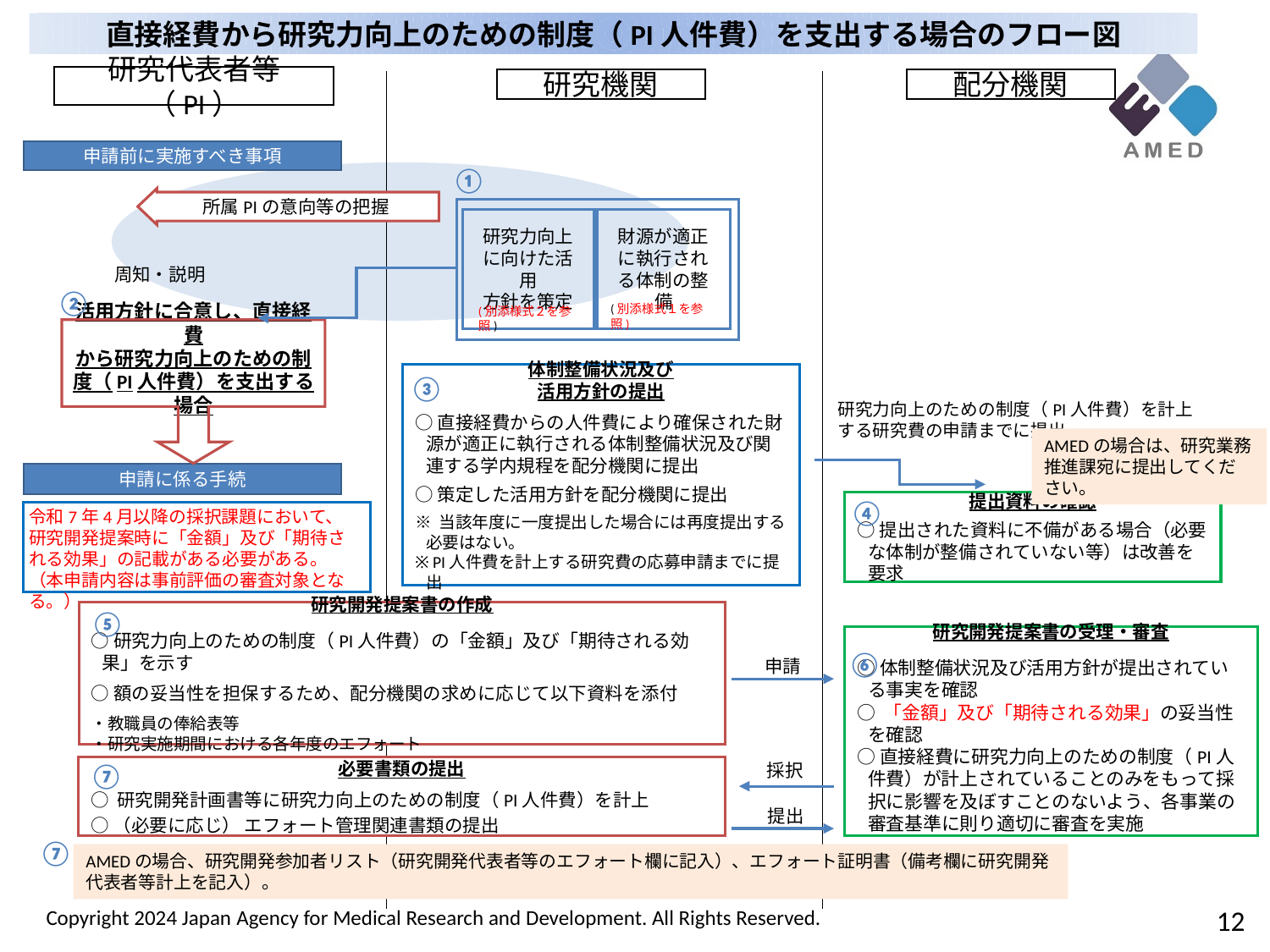

直接経費から研究力向上のための制度（PI人件費）を支出する場合のフロー図
研究代表者等（PI）
研究機関
配分機関
申請前に実施すべき事項
①

所属PIの意向等の把握

研究力向上に向けた活用
方針を策定
財源が適正に執行される体制の整備
周知・説明

②
(別添様式１を参照)
(別添様式２を参照)
活用方針に合意し、直接経費
から研究力向上のための制度（PI人件費）を支出する場合

体制整備状況及び
活用方針の提出

○直接経費からの人件費により確保された財源が適正に執行される体制整備状況及び関連する学内規程を配分機関に提出

○策定した活用方針を配分機関に提出

※ 当該年度に一度提出した場合には再度提出する必要はない。
※ PI人件費を計上する研究費の応募申請までに提出
③
研究力向上のための制度（PI人件費）を計上する研究費の申請までに提出
AMEDの場合は、研究業務推進課宛に提出してください。
申請に係る手続
④
提出資料の確認

○提出された資料に不備がある場合（必要な体制が整備されていない等）は改善を要求
令和7年4月以降の採択課題において、研究開発提案時に「金額」及び「期待される効果」の記載がある必要がある。（本申請内容は事前評価の審査対象となる。）

⑤
研究開発提案書の作成

○研究力向上のための制度（PI人件費）の「金額」及び「期待される効果」を示す

○額の妥当性を担保するため、配分機関の求めに応じて以下資料を添付

・教職員の俸給表等
・研究実施期間における各年度のエフォート
研究開発提案書の受理・審査

○体制整備状況及び活用方針が提出されている事実を確認
○ 「金額」及び「期待される効果」の妥当性を確認
○直接経費に研究力向上のための制度（PI人件費）が計上されていることのみをもって採択に影響を及ぼすことのないよう、各事業の審査基準に則り適切に審査を実施

⑥
申請
採択
⑦
必要書類の提出

○ 研究開発計画書等に研究力向上のための制度（PI人件費）を計上

○（必要に応じ） エフォート管理関連書類の提出
提出
⑦
AMEDの場合、研究開発参加者リスト（研究開発代表者等のエフォート欄に記入）、エフォート証明書（備考欄に研究開発代表者等計上を記入）。
12